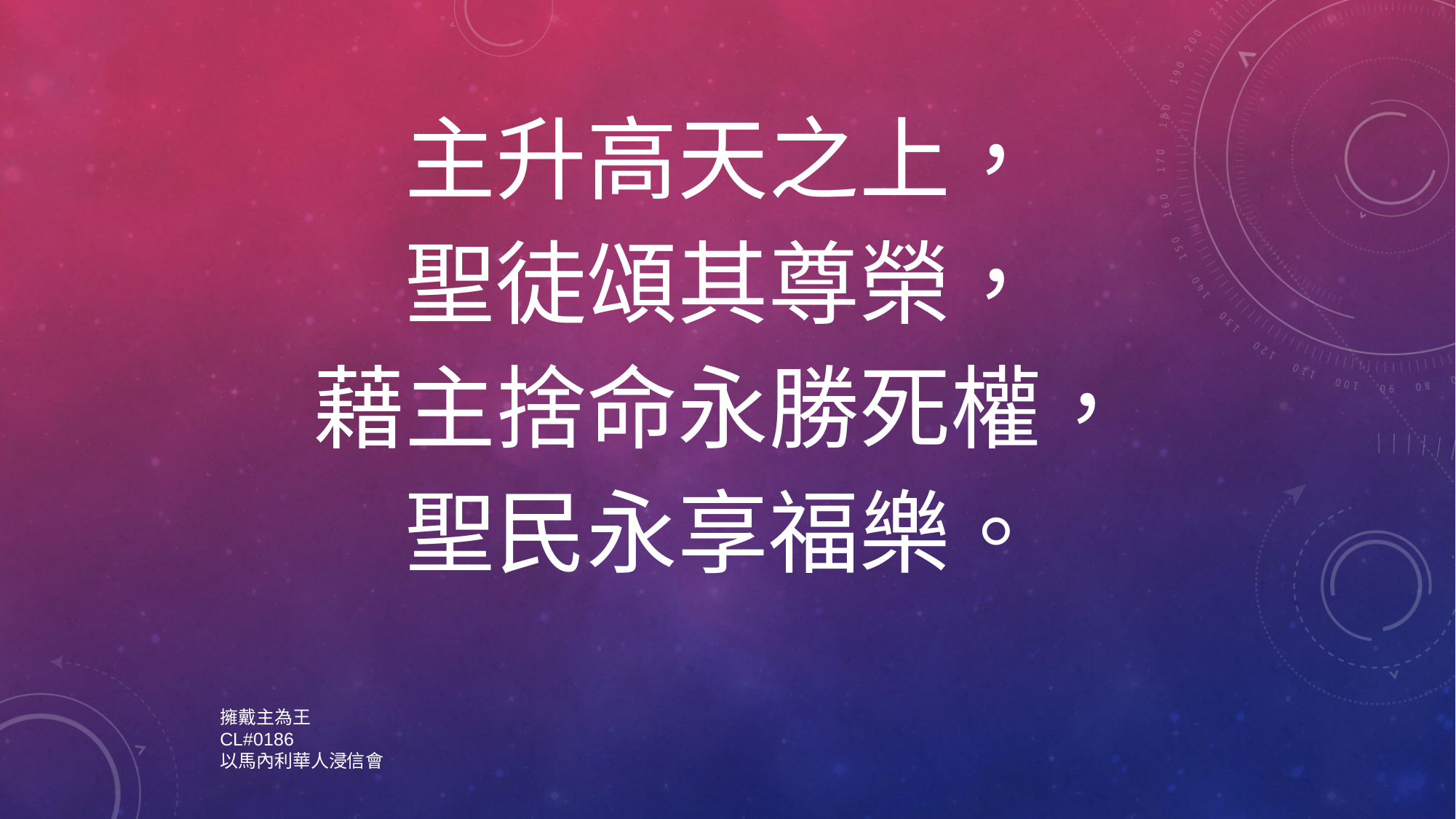

主升高天之上，
聖徒頌其尊榮，
藉主捨命永勝死權，
聖民永享福樂。
擁戴主為王
CL#0186
以馬內利華人浸信會